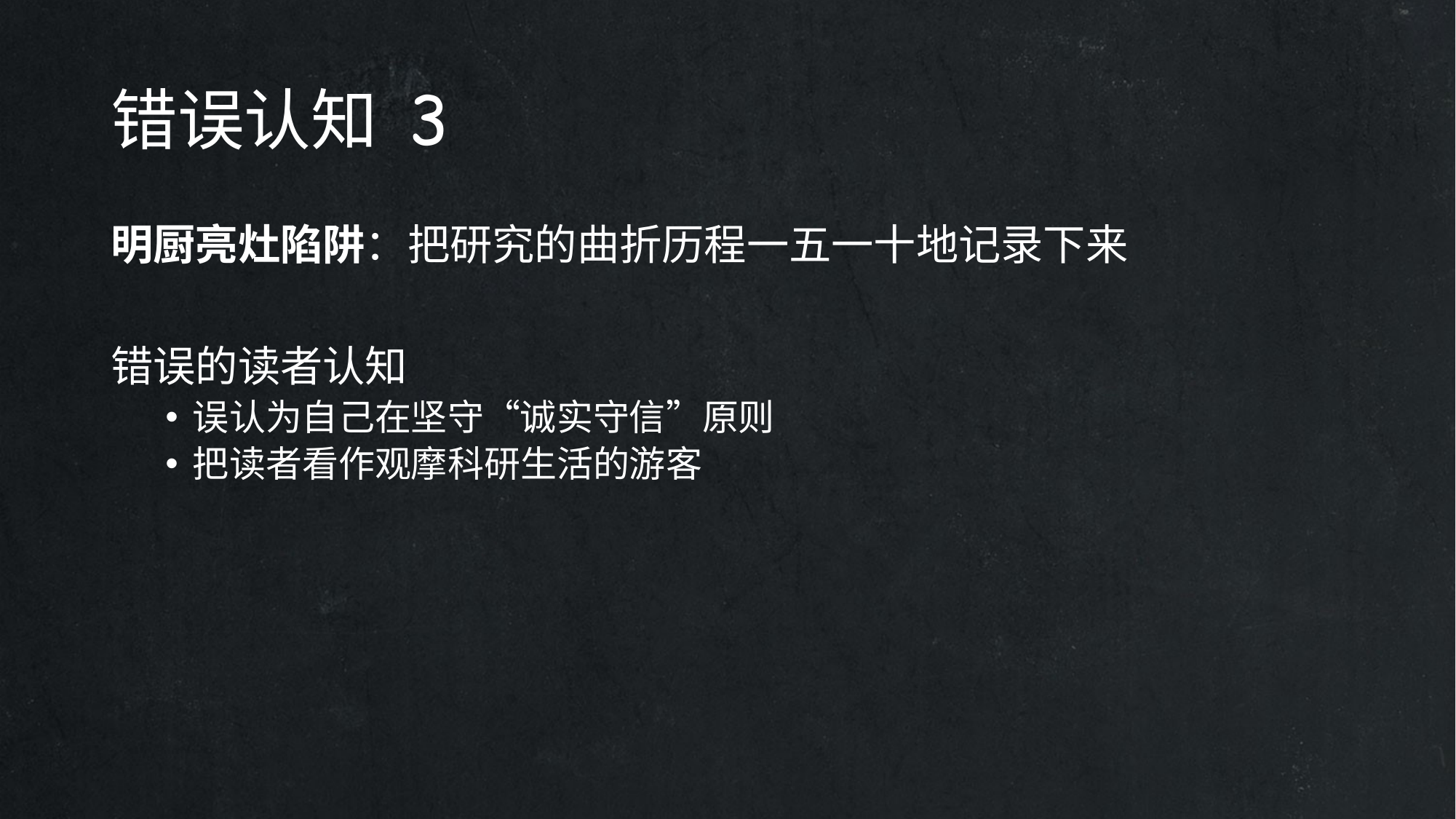

# 错误认知 3
明厨亮灶陷阱：把研究的曲折历程一五一十地记录下来

错误的读者认知
误认为自己在坚守“诚实守信”原则
把读者看作观摩科研生活的游客